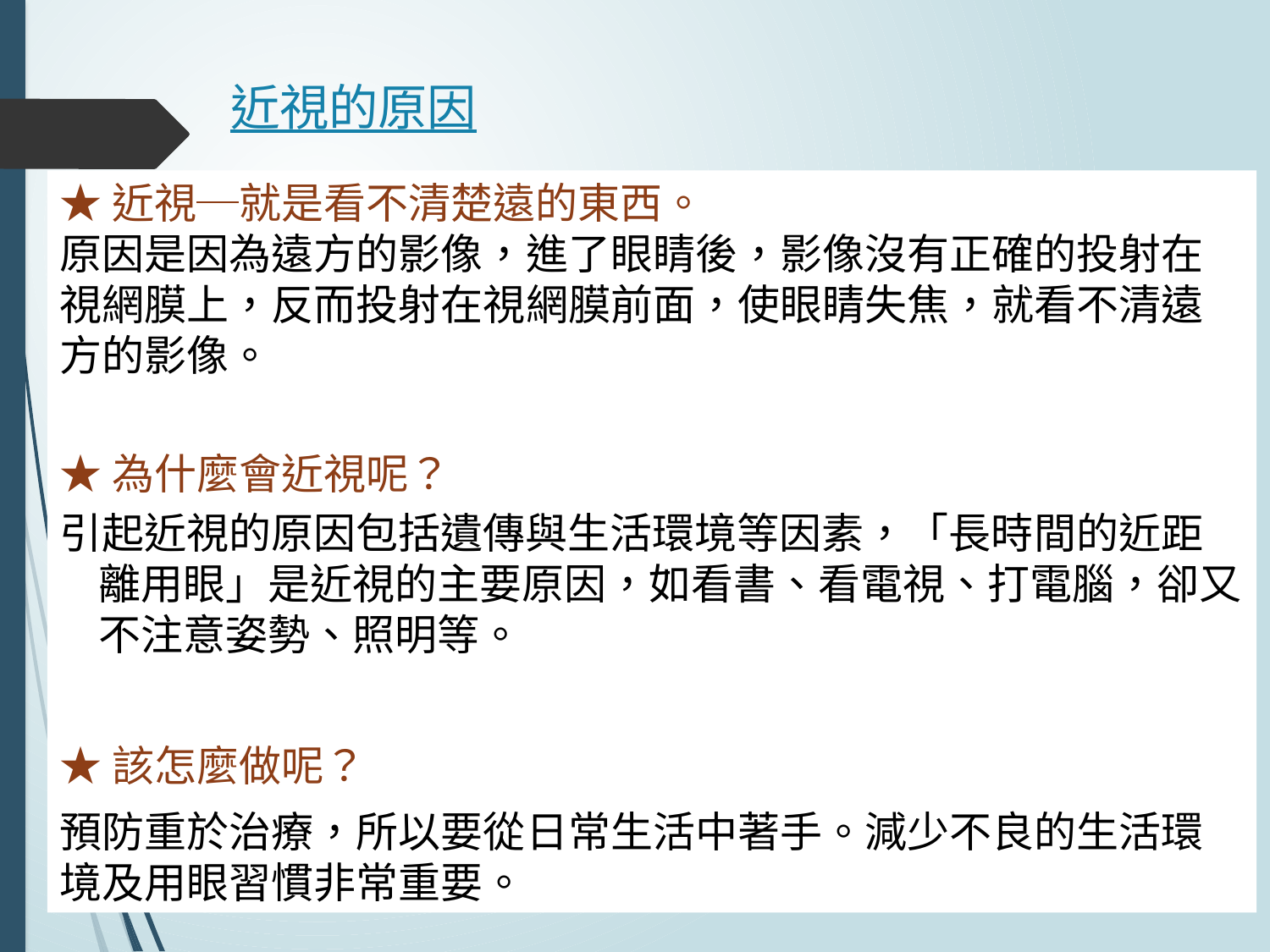

# 近視的原因
★近視─就是看不清楚遠的東西。
原因是因為遠方的影像，進了眼睛後，影像沒有正確的投射在視網膜上，反而投射在視網膜前面，使眼睛失焦，就看不清遠方的影像。

★為什麼會近視呢？
引起近視的原因包括遺傳與生活環境等因素，「長時間的近距離用眼」是近視的主要原因，如看書、看電視、打電腦，卻又不注意姿勢、照明等。

★該怎麼做呢？
預防重於治療，所以要從日常生活中著手。減少不良的生活環境及用眼習慣非常重要。